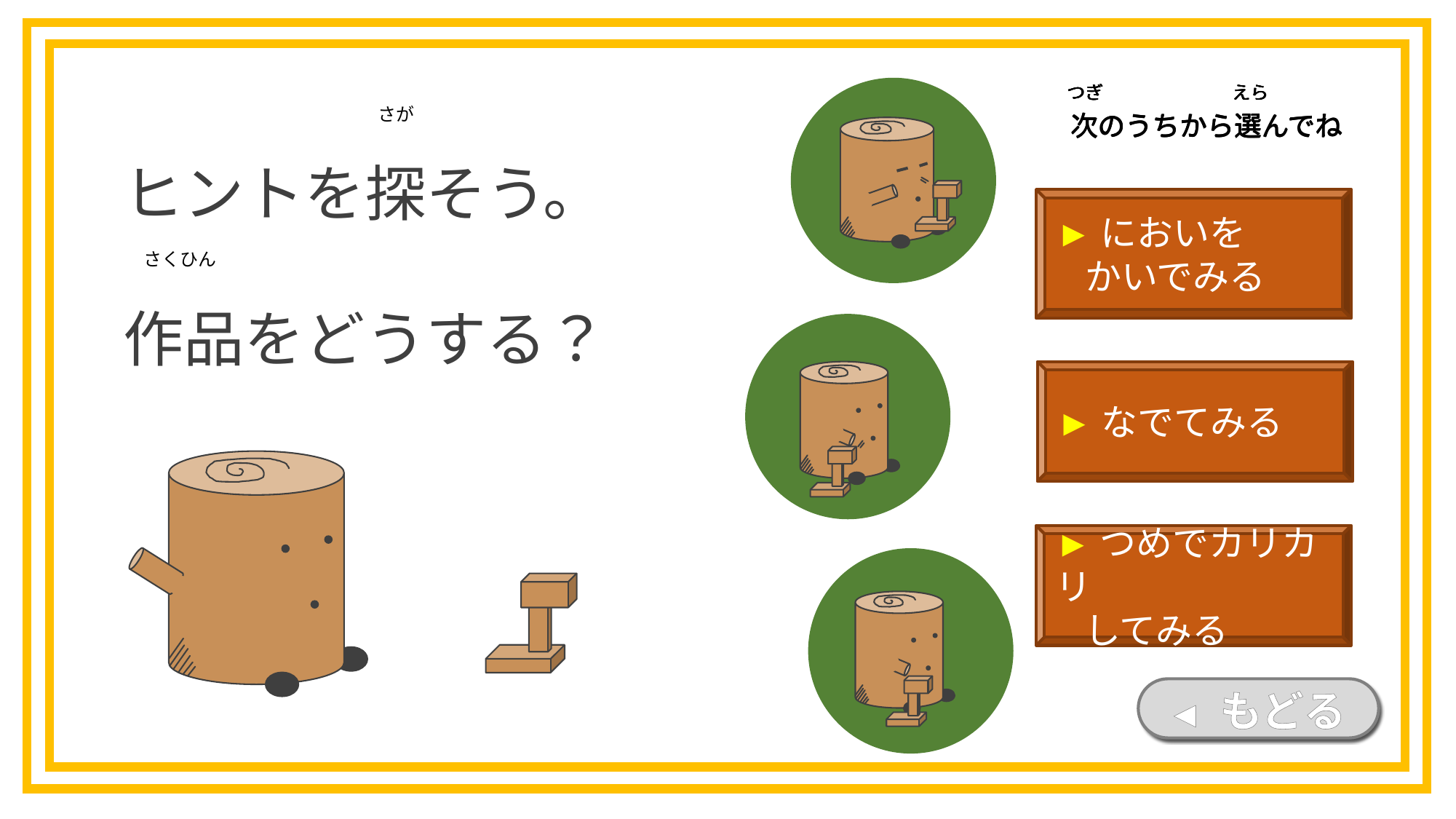

つぎ
えら
次のうちから選んでね
つぎ
えら
次のうちから選んでね
つぎ
えら
次のうちから選んでね
つぎ
えら
次のうちから選んでね
ヒントを探そう。
作品をどうする？

さが

►においを
  かいでみる
さくひん

►なでてみる

►つめでカリカリ
  してみる

◄ もどる